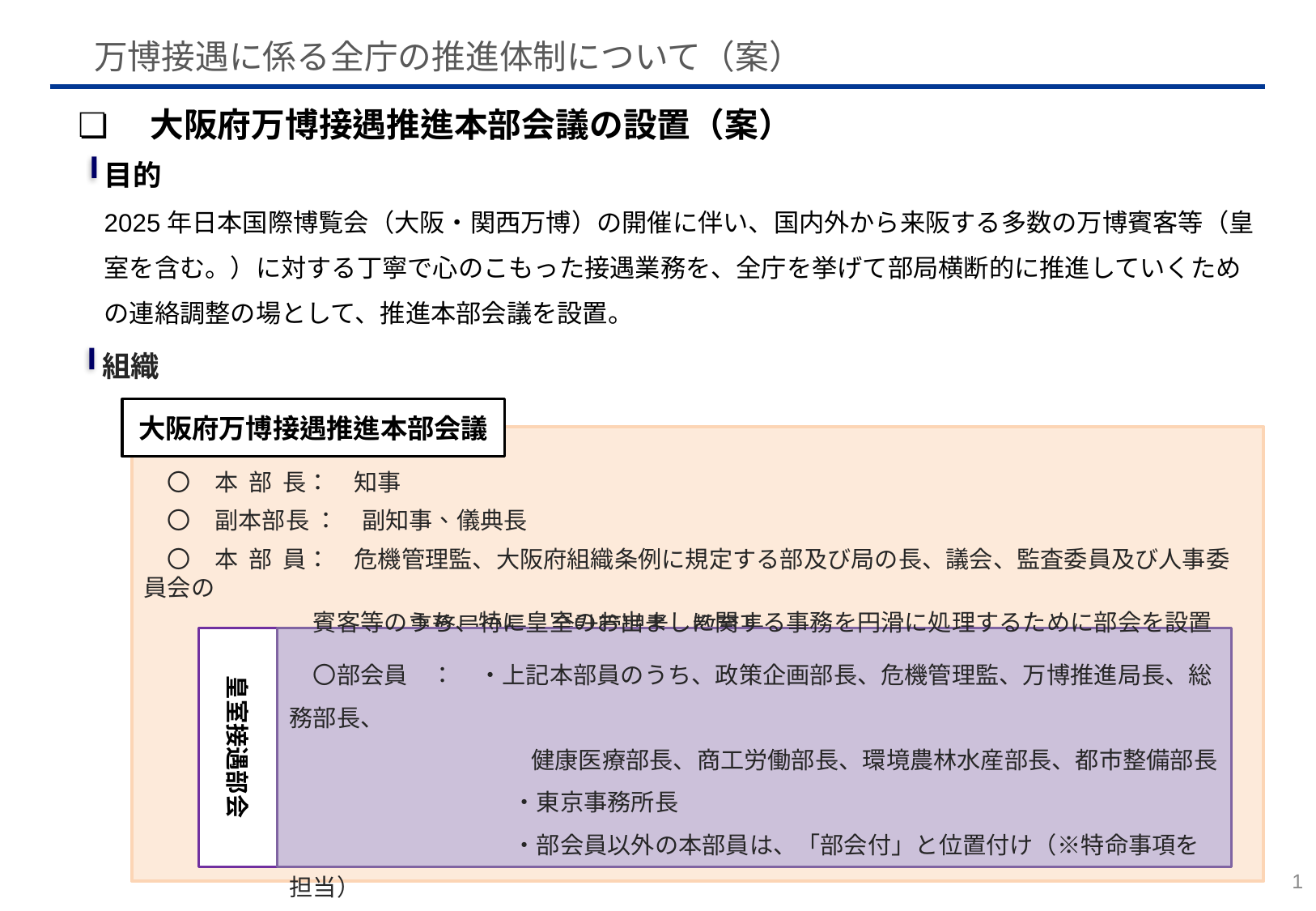

万博接遇に係る全庁の推進体制について（案）
❏　大阪府万博接遇推進本部会議の設置（案）
目的
2025年日本国際博覧会（大阪・関西万博）の開催に伴い、国内外から来阪する多数の万博賓客等（皇室を含む。）に対する丁寧で心のこもった接遇業務を、全庁を挙げて部局横断的に推進していくための連絡調整の場として、推進本部会議を設置。

組織

大阪府万博接遇推進本部会議

　〇　本  部  長：　知事
　〇　副本部長 ：　副知事、儀典長
　〇　本  部  員：　危機管理監、大阪府組織条例に規定する部及び局の長、議会、監査委員及び人事委員会の
　　　　　　　　　　　 事務局の長、会計管理者、教育長
皇室接遇部会
　賓客等のうち、特に皇室のお出ましに関する事務を円滑に処理するために部会を設置
　〇部会員　：　・上記本部員のうち、政策企画部長、危機管理監、万博推進局長、総務部長、
　　　　　　　　　 　健康医療部長、商工労働部長、環境農林水産部長、都市整備部長
　　　　　　　　　  ・東京事務所長
　　　　　　　　　  ・部会員以外の本部員は、「部会付」と位置付け（※特命事項を担当）
・・・
1